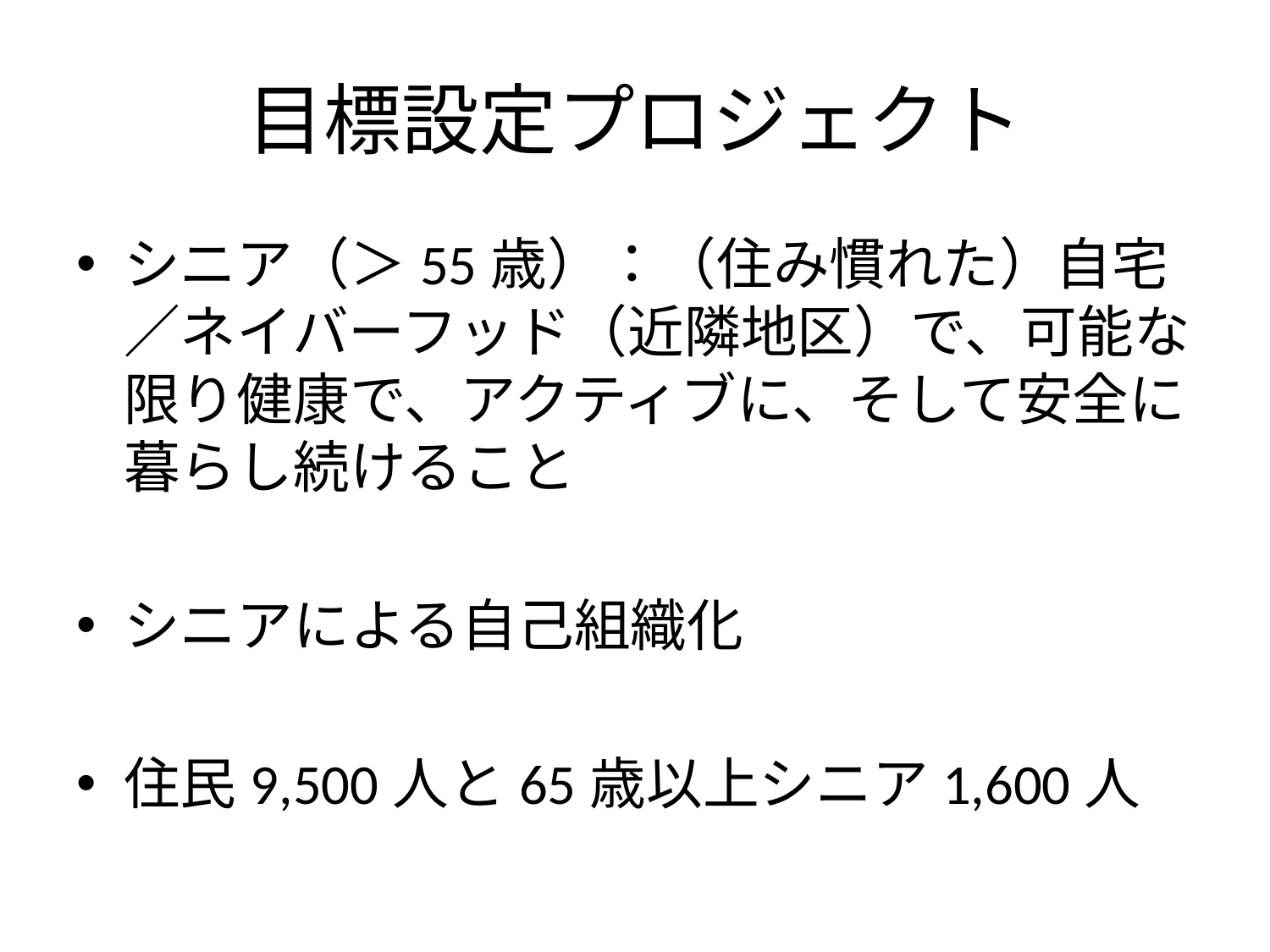

# 目標設定プロジェクト
シニア（＞55歳）：（住み慣れた）自宅／ネイバーフッド（近隣地区）で、可能な限り健康で、アクティブに、そして安全に暮らし続けること

シニアによる自己組織化

住民9,500人と65歳以上シニア1,600人